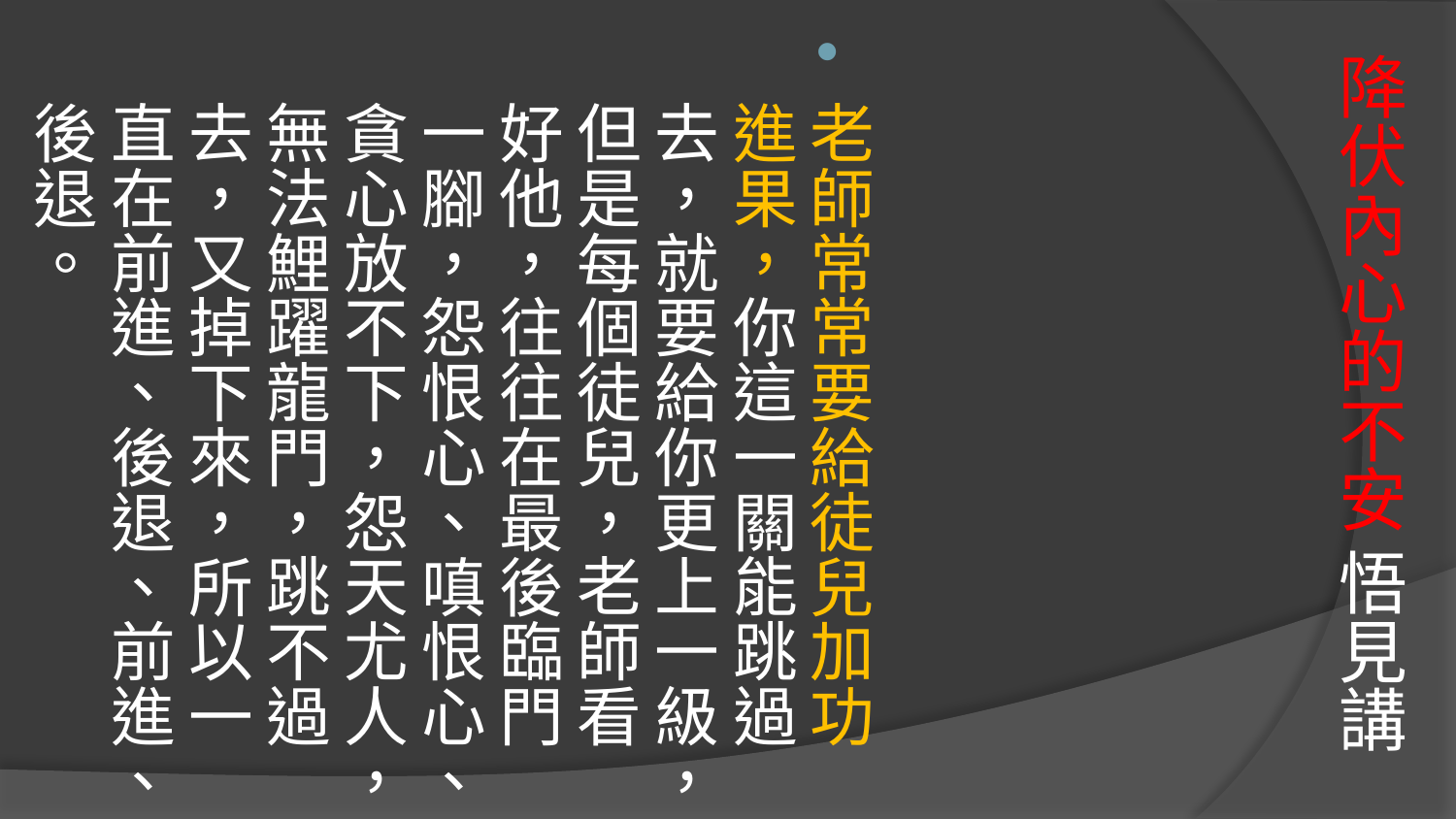

老師常常要給徒兒加功進果，你這一關能跳過去，就要給你更上一級，但是每個徒兒，老師看好他，往往在最後臨門一腳，怨恨心、嗔恨心、貪心放不下，怨天尤人，無法鯉躍龍門，跳不過去，又掉下來，所以一直在前進、後退、前進、後退。
# 降伏內心的不安 悟見講